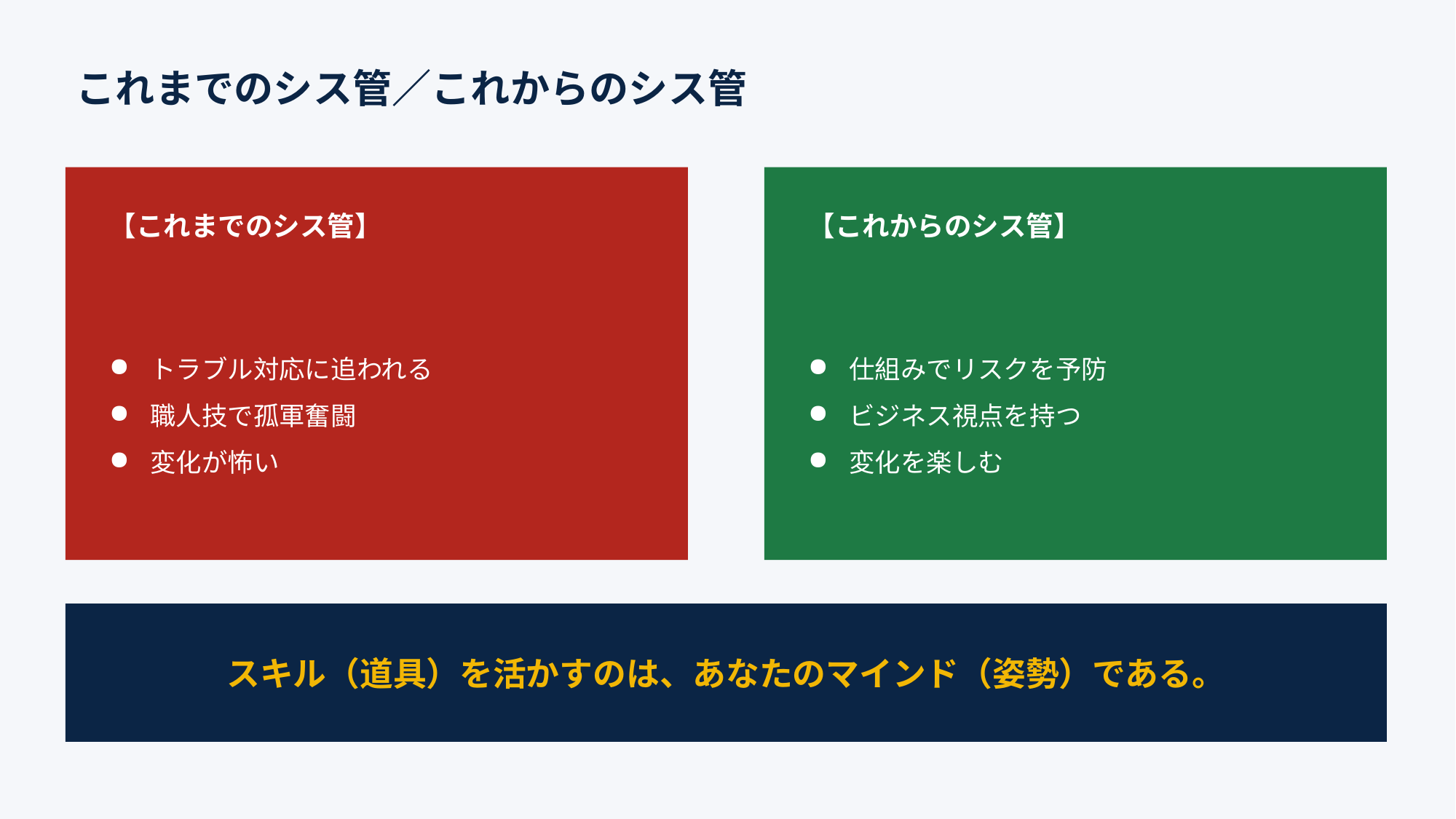

これまでのシス管／これからのシス管

【これまでのシス管】
【これからのシス管】
トラブル対応に追われる
職人技で孤軍奮闘
変化が怖い
仕組みでリスクを予防
ビジネス視点を持つ
変化を楽しむ

スキル（道具）を活かすのは、あなたのマインド（姿勢）である。